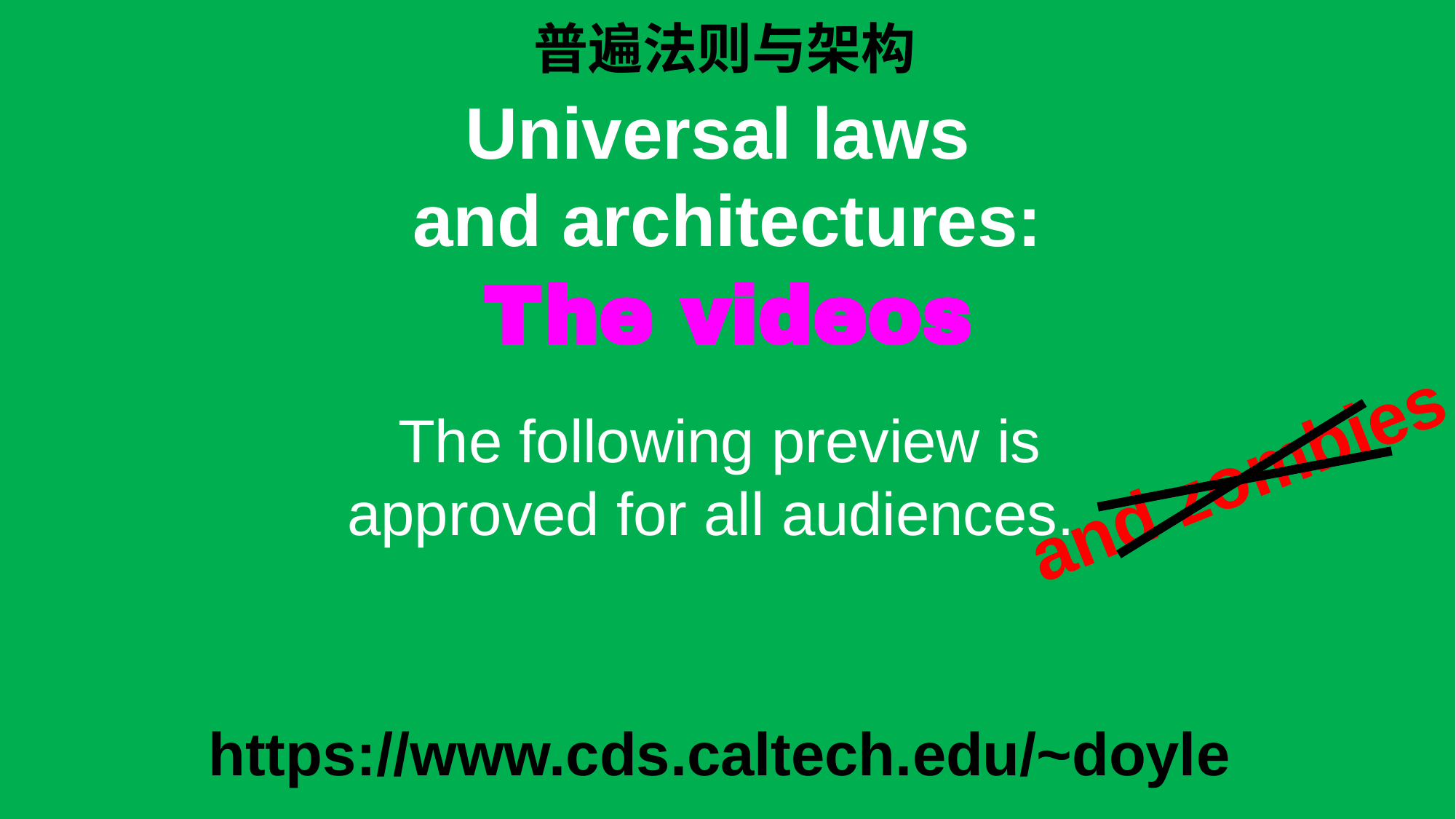

普遍法则与架构
Universal laws
and architectures:
The videos
The following preview is approved for all audiences.
and zombies
https://www.cds.caltech.edu/~doyle